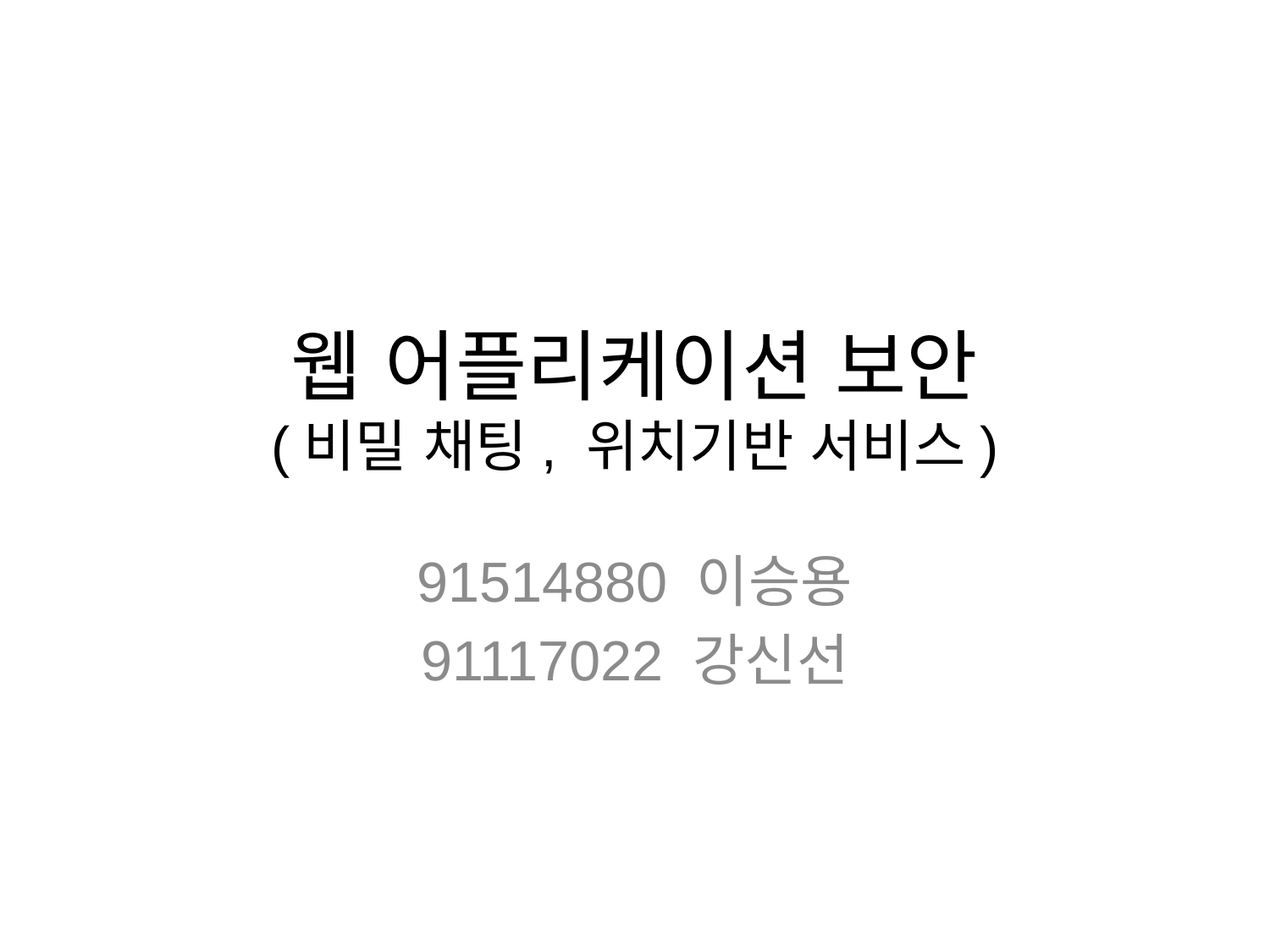

# 웹 어플리케이션 보안 (비밀 채팅, 위치기반 서비스)
91514880 이승용
91117022 강신선